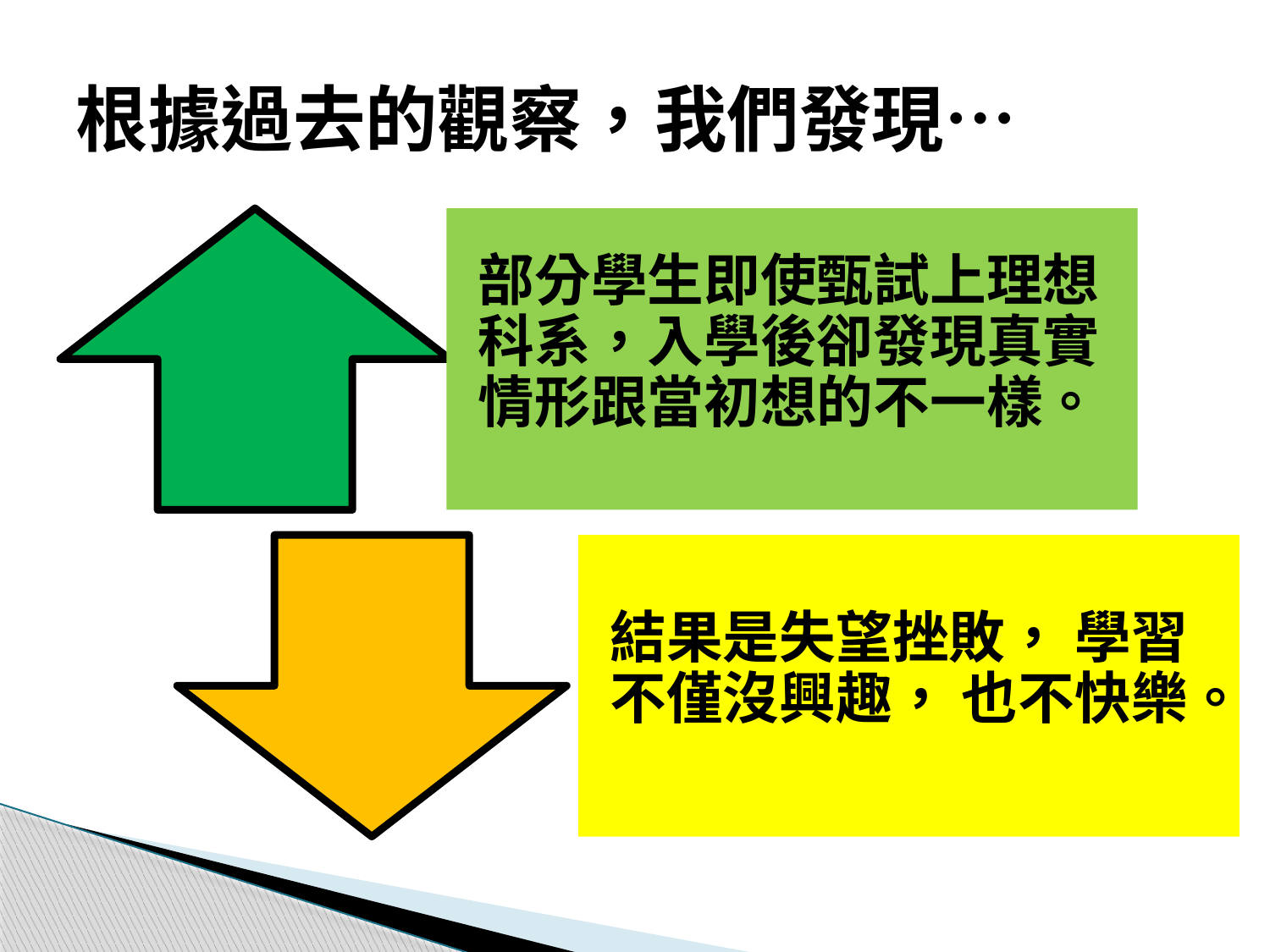

# 根據過去的觀察，我們發現…
部分學生即使甄試上理想科系，入學後卻發現真實情形跟當初想的不一樣。
結果是失望挫敗， 學習不僅沒興趣， 也不快樂。